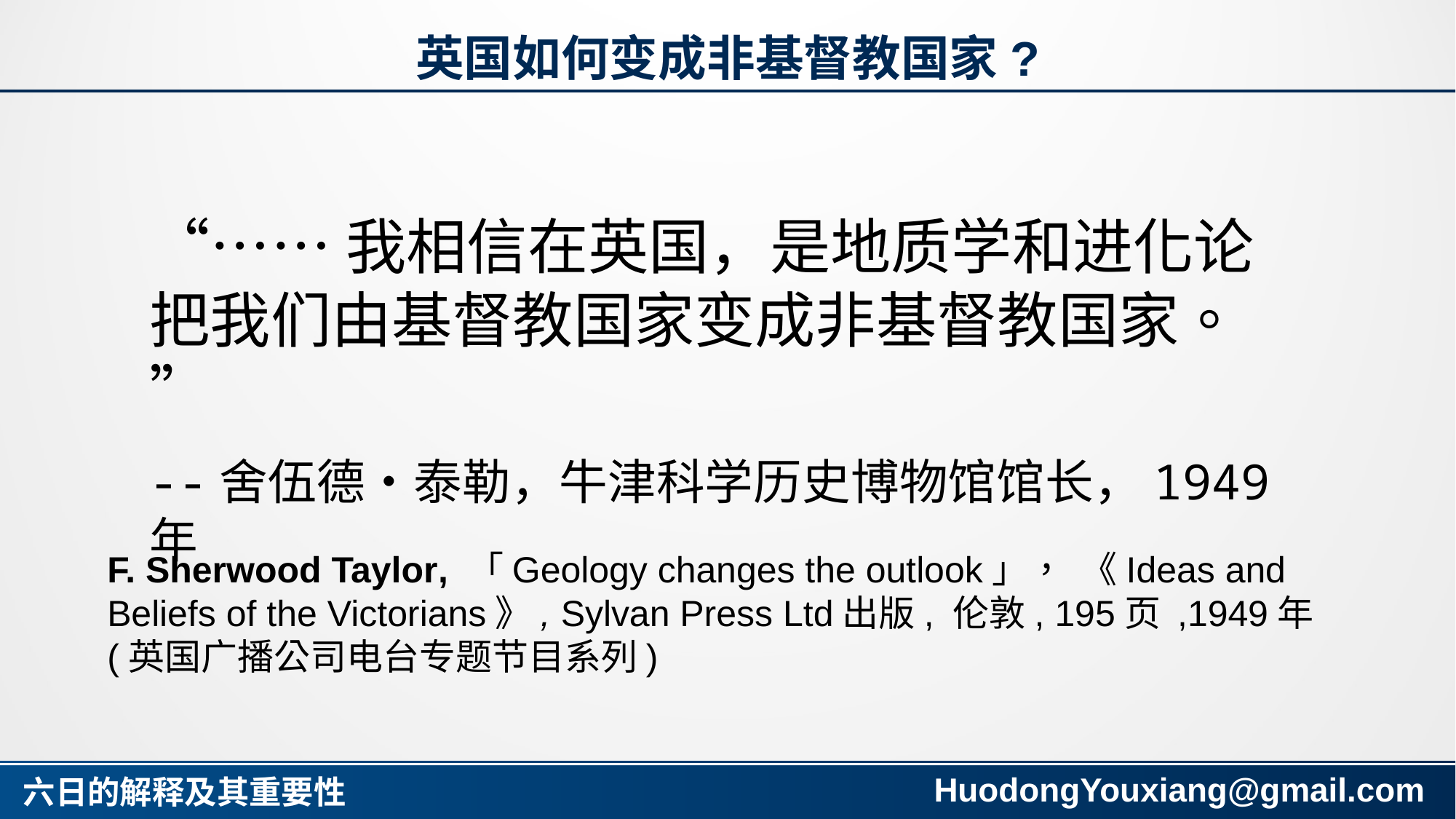

# 英国如何变成非基督教国家?
“……我相信在英国，是地质学和进化论把我们由基督教国家变成非基督教国家。”
--舍伍德‧泰勒，牛津科学历史博物馆馆长，1949年
F. Sherwood Taylor, 「Geology changes the outlook」，  《Ideas and Beliefs of the Victorians》, Sylvan Press Ltd出版, 伦敦, 195页 ,1949年 (英国广播公司电台专题节目系列)